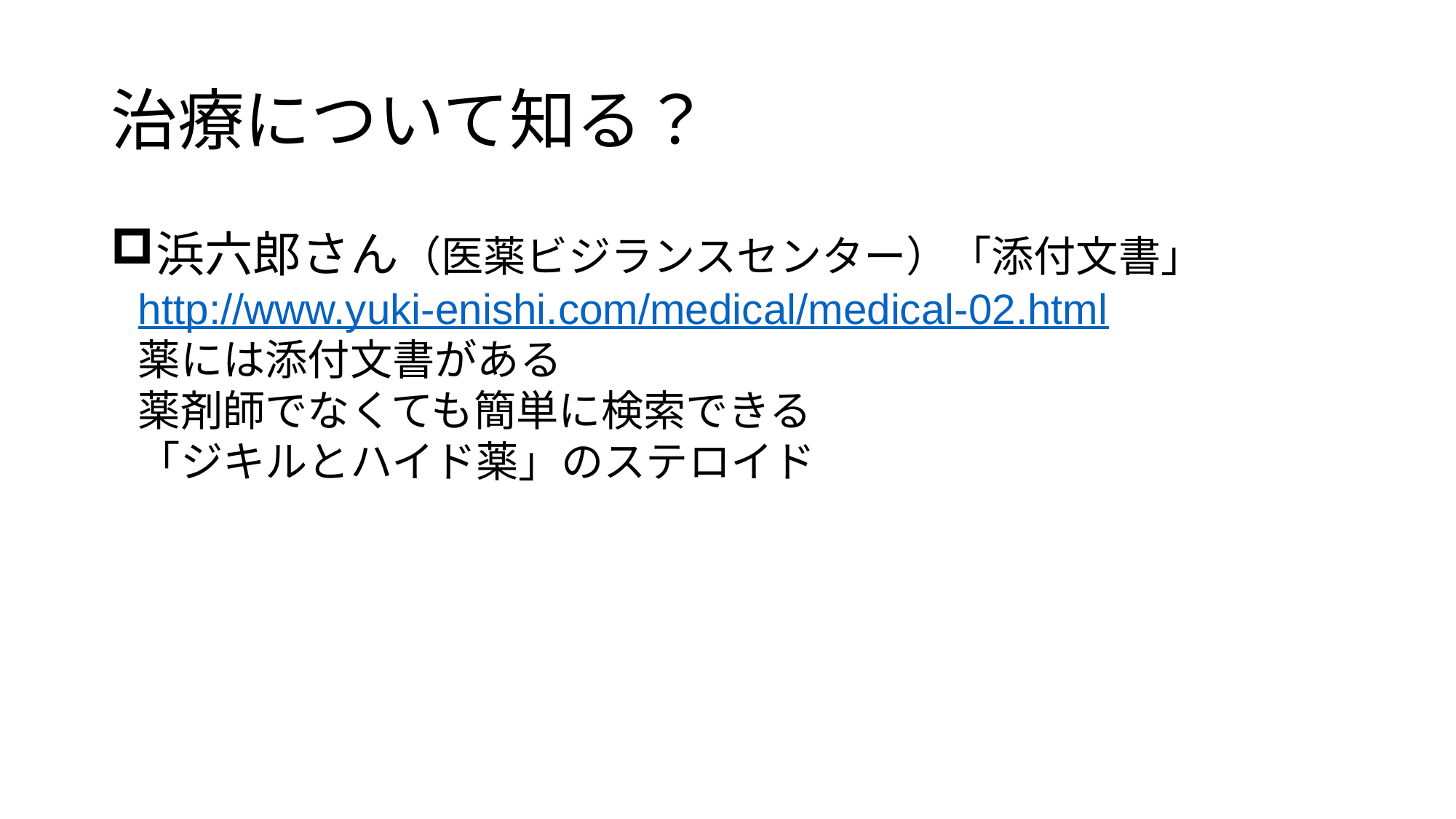

# 治療について知る？
浜六郎さん（医薬ビジランスセンター）「添付文書」
http://www.yuki-enishi.com/medical/medical-02.html
薬には添付文書がある
薬剤師でなくても簡単に検索できる
「ジキルとハイド薬」のステロイド